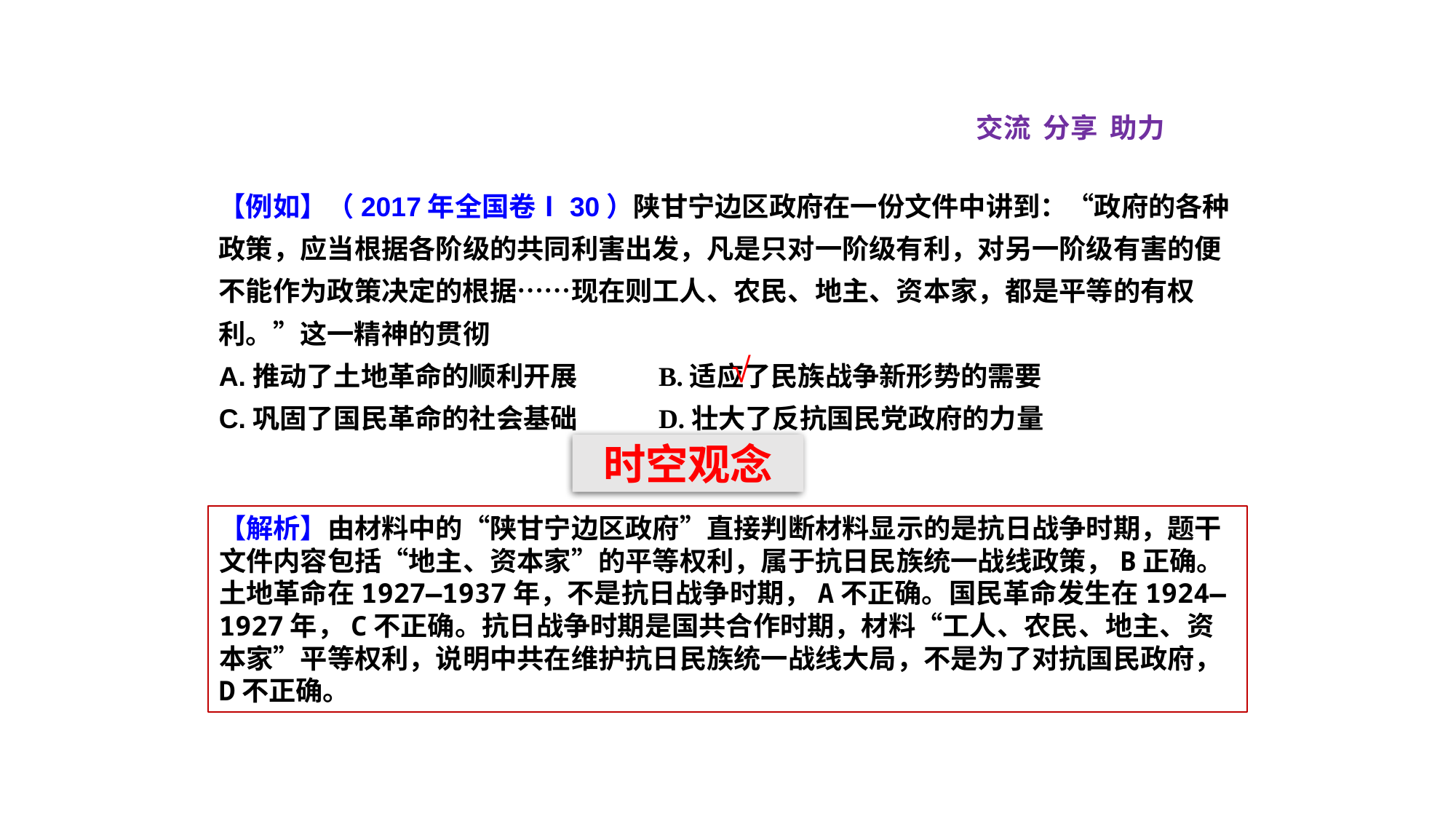

交流  分享  助力
【例如】（2017年全国卷Ⅰ30）陕甘宁边区政府在一份文件中讲到：“政府的各种政策，应当根据各阶级的共同利害出发，凡是只对一阶级有利，对另一阶级有害的便不能作为政策决定的根据……现在则工人、农民、地主、资本家，都是平等的有权利。”这一精神的贯彻
A.推动了土地革命的顺利开展            B.适应了民族战争新形势的需要
C.巩固了国民革命的社会基础            D.壮大了反抗国民党政府的力量
√
时空观念
【解析】由材料中的“陕甘宁边区政府”直接判断材料显示的是抗日战争时期，题干文件内容包括“地主、资本家”的平等权利，属于抗日民族统一战线政策，B正确。土地革命在1927—1937年，不是抗日战争时期，A不正确。国民革命发生在1924—1927年，C不正确。抗日战争时期是国共合作时期，材料“工人、农民、地主、资本家”平等权利，说明中共在维护抗日民族统一战线大局，不是为了对抗国民政府，D不正确。